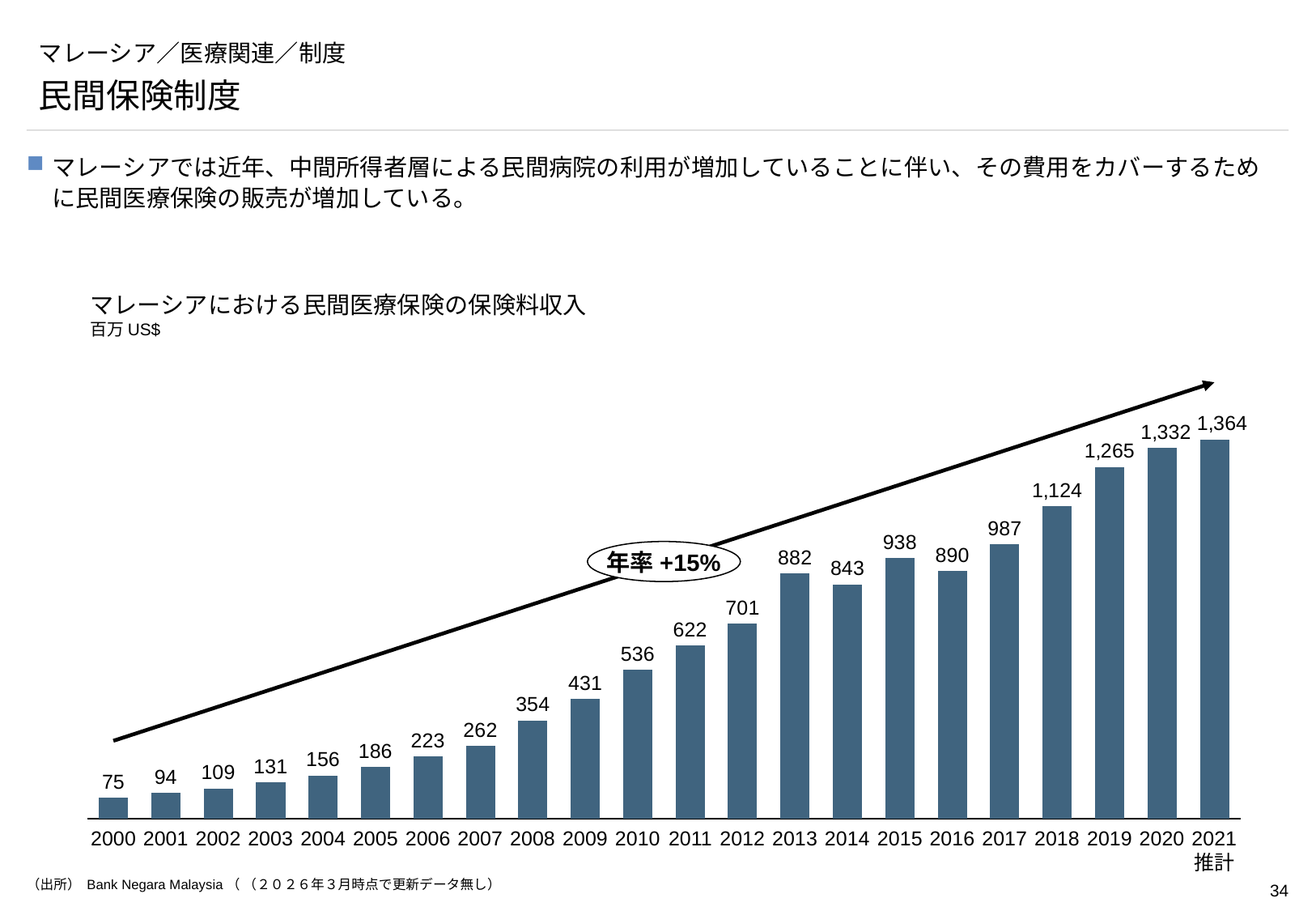

# マレーシア／医療関連／制度
民間保険制度
マレーシアでは近年、中間所得者層による民間病院の利用が増加していることに伴い、その費用をカバーするために民間医療保険の販売が増加している。
マレーシアにおける民間医療保険の保険料収入
百万US$

### Chart

| Category |  |
|---|---|
年率+15%
2000
2001
2002
2003
2004
2005
2006
2007
2008
2009
2010
2011
2012
2013
2014
2015
2016
2017
2018
2019
2020
2021
推計
（出所） Bank Negara Malaysia（ （２０２６年３月時点で更新データ無し）